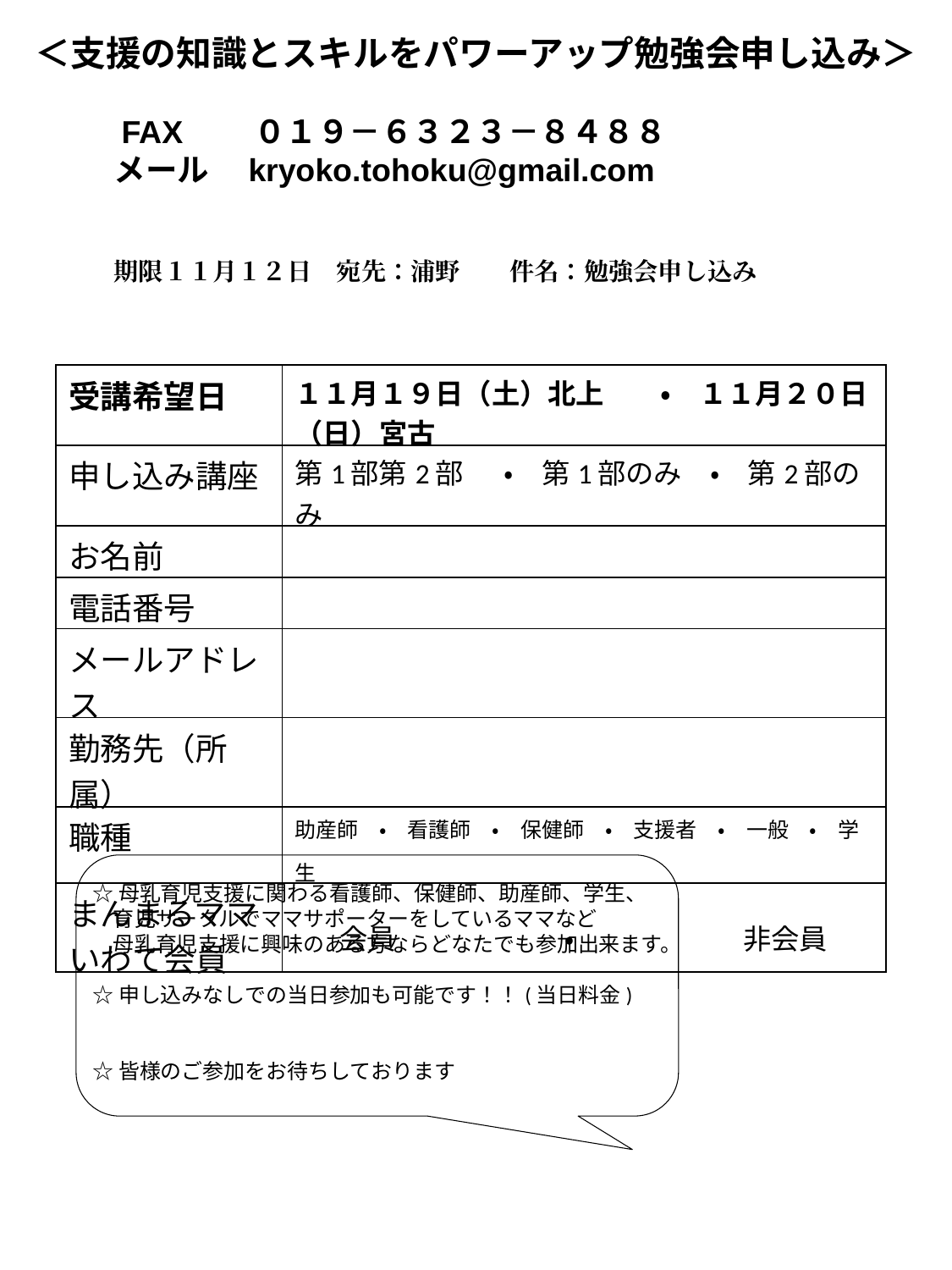

＜支援の知識とスキルをパワーアップ勉強会申し込み＞

　　　FAX　　０１９－６３２３－８４８８
　　　メール　kryoko.tohoku@gmail.com

　　　期限１１月１２日　宛先：浦野　　件名：勉強会申し込み
| 受講希望日 | １１月１９日（土）北上　　・　１１月２０日（日）宮古 |
| --- | --- |
| 申し込み講座 | 第1部第2部 　・　第1部のみ　・　第2部のみ |
| お名前 |  |
| 電話番号 |  |
| メールアドレス |  |
| 勤務先（所属） |  |
| 職種 | 助産師　・　看護師　・　保健師　・　支援者　・　一般　・　学生 |
| まんまるママいわて会員 | 会員　　　　　　・　　　　　　非会員 |

☆母乳育児支援に関わる看護師、保健師、助産師、学生、
　育児サークルでママサポーターをしているママなど
　母乳育児支援に興味のある方ならどなたでも参加出来ます。

☆申し込みなしでの当日参加も可能です！！(当日料金)

☆皆様のご参加をお待ちしております

まんまるママいわて